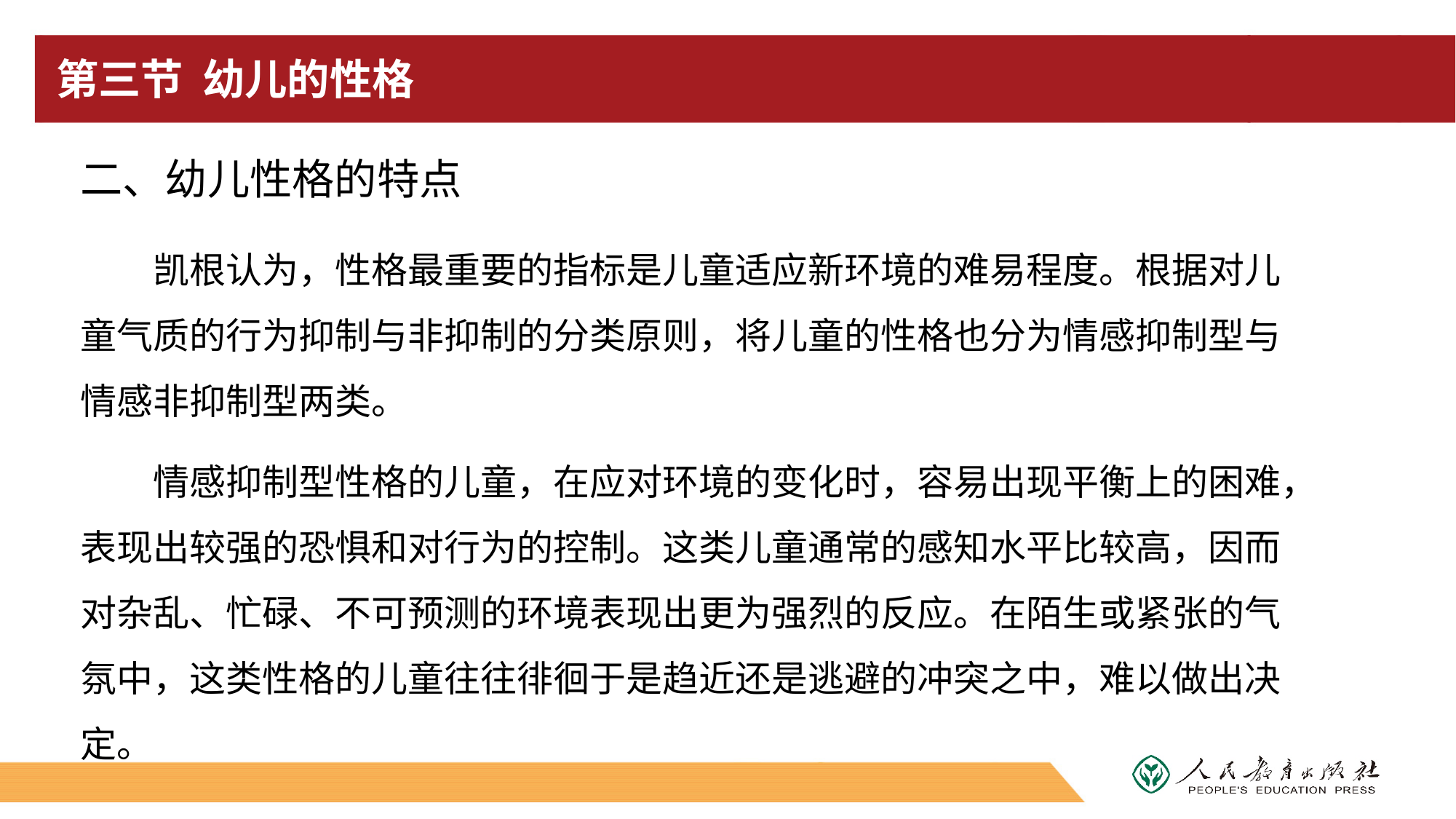

# 第三节  幼儿的性格
二、幼儿性格的特点
凯根认为，性格最重要的指标是儿童适应新环境的难易程度。根据对儿童气质的行为抑制与非抑制的分类原则，将儿童的性格也分为情感抑制型与情感非抑制型两类。
情感抑制型性格的儿童，在应对环境的变化时，容易出现平衡上的困难，表现出较强的恐惧和对行为的控制。这类儿童通常的感知水平比较高，因而对杂乱、忙碌、不可预测的环境表现出更为强烈的反应。在陌生或紧张的气氛中，这类性格的儿童往往徘徊于是趋近还是逃避的冲突之中，难以做出决定。